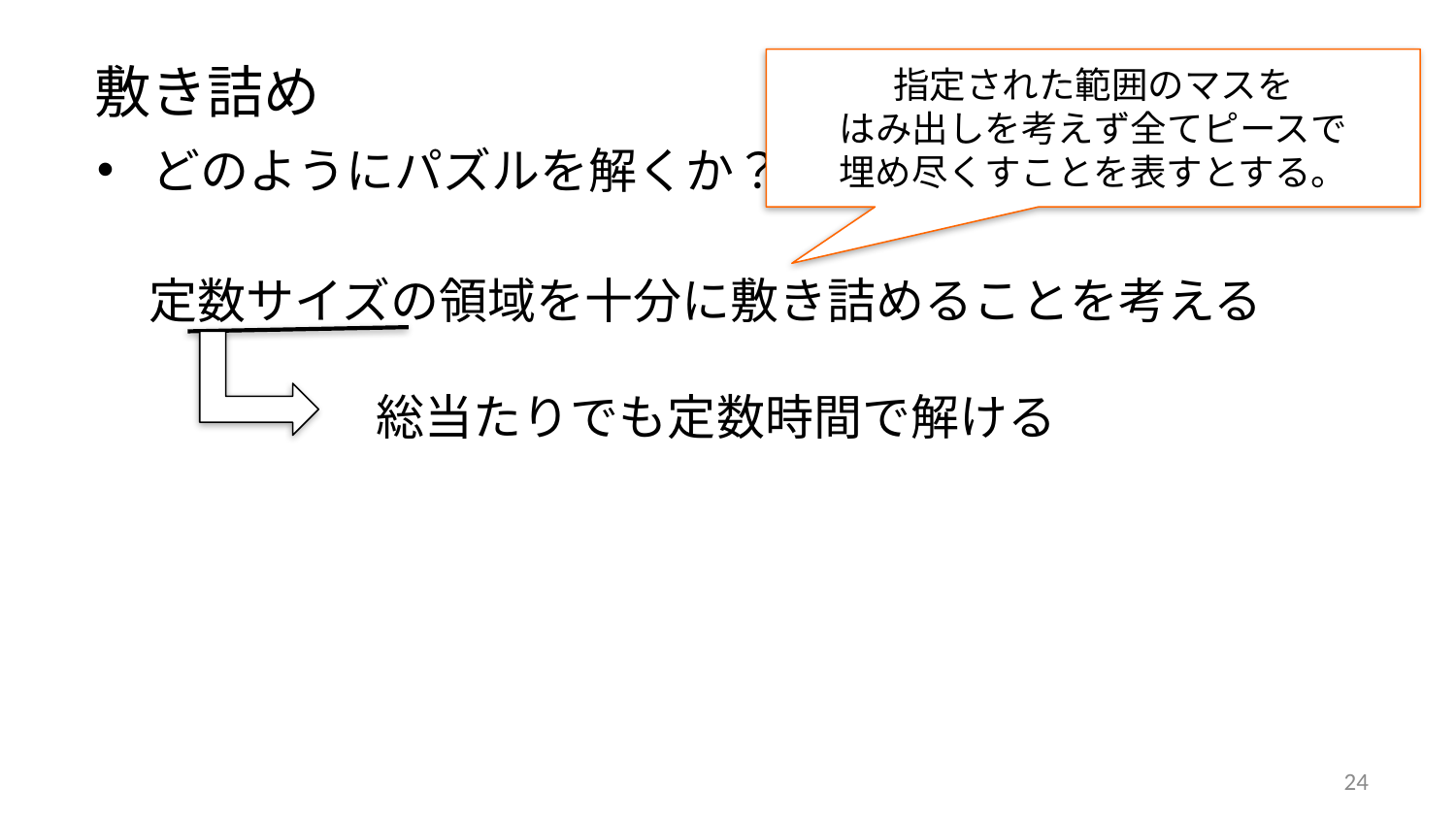

敷き詰め
指定された範囲のマスを
はみ出しを考えず全てピースで
埋め尽くすことを表すとする。
どのようにパズルを解くか？
定数サイズの領域を十分に敷き詰めることを考える

 　　　　 総当たりでも定数時間で解ける

24